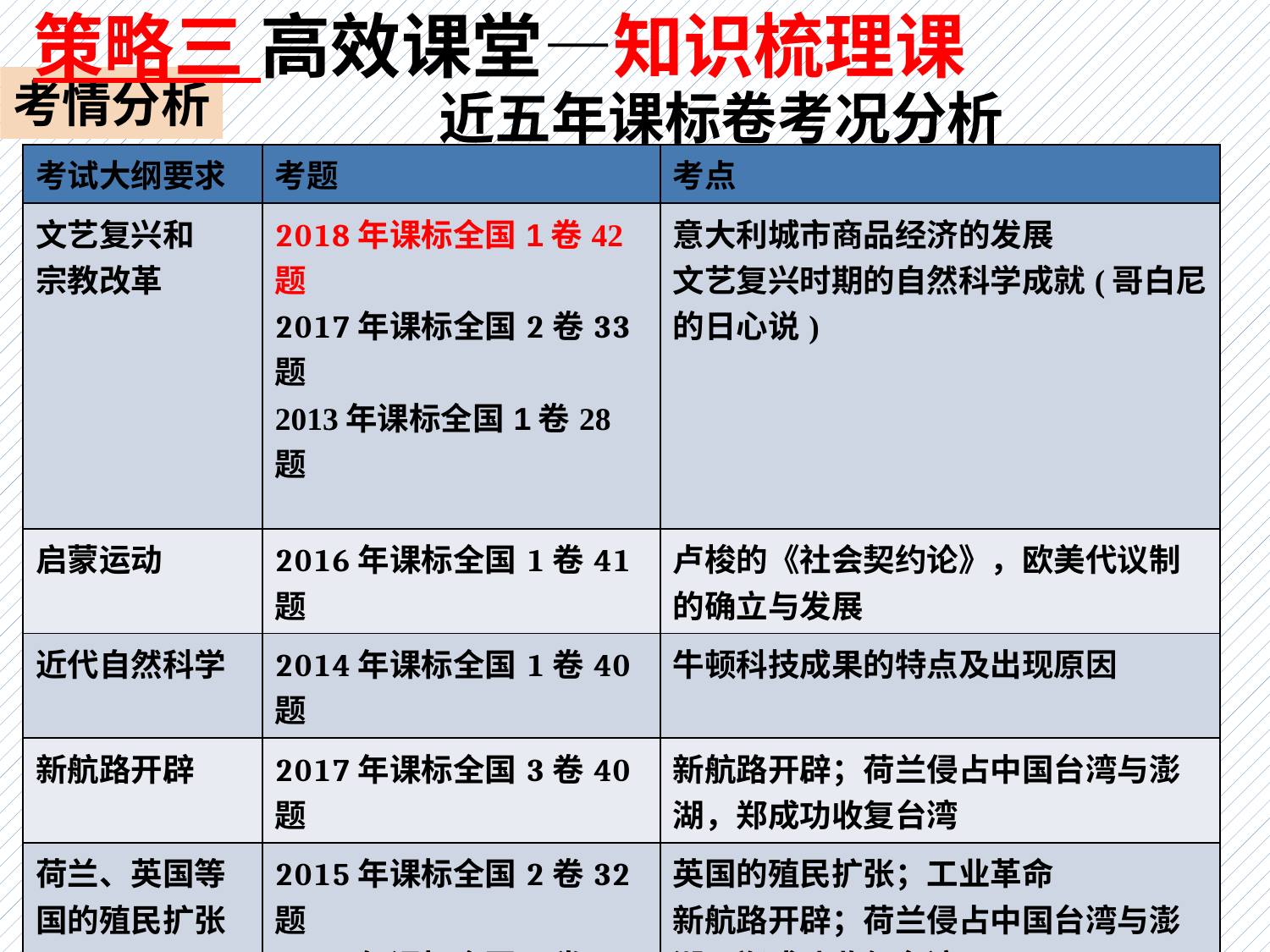

策略三 高效课堂—知识梳理课
考情分析
                        近五年课标卷考况分析
| 考试大纲要求 | 考题 | 考点 |
| --- | --- | --- |
| 文艺复兴和 宗教改革 | 2018年课标全国1卷42题 2017年课标全国2卷33题 2013年课标全国1卷28题 | 意大利城市商品经济的发展 文艺复兴时期的自然科学成就(哥白尼的日心说) |
| 启蒙运动 | 2016年课标全国1卷41题 | 卢梭的《社会契约论》，欧美代议制的确立与发展 |
| 近代自然科学 | 2014年课标全国1卷40题 | 牛顿科技成果的特点及出现原因 |
| 新航路开辟 | 2017年课标全国3卷40题 | 新航路开辟；荷兰侵占中国台湾与澎湖，郑成功收复台湾 |
| 荷兰、英国等国的殖民扩张 | 2015年课标全国2卷32题 2017年课标全国3卷40题 2018年课标全国1卷42题 | 英国的殖民扩张；工业革命 新航路开辟；荷兰侵占中国台湾与澎湖，郑成功收复台湾 |
| 英国君主立宪制、美国1787年宪法 | 2013年课标全国1卷27题 2013年课标全国2卷41题 2015年课标全国1卷33题2016年课标全国1卷33题2013年课标全国2卷33题 2014年课标全国1卷33题 | 光荣革命与英国君主立宪制 从建筑和政治关系角度中英比较 英国君主立宪制的确立及其特点 英国君主立宪制确立的过程及特点 联邦制与1787年宪法 1787年宪法和《独立宣言》 |